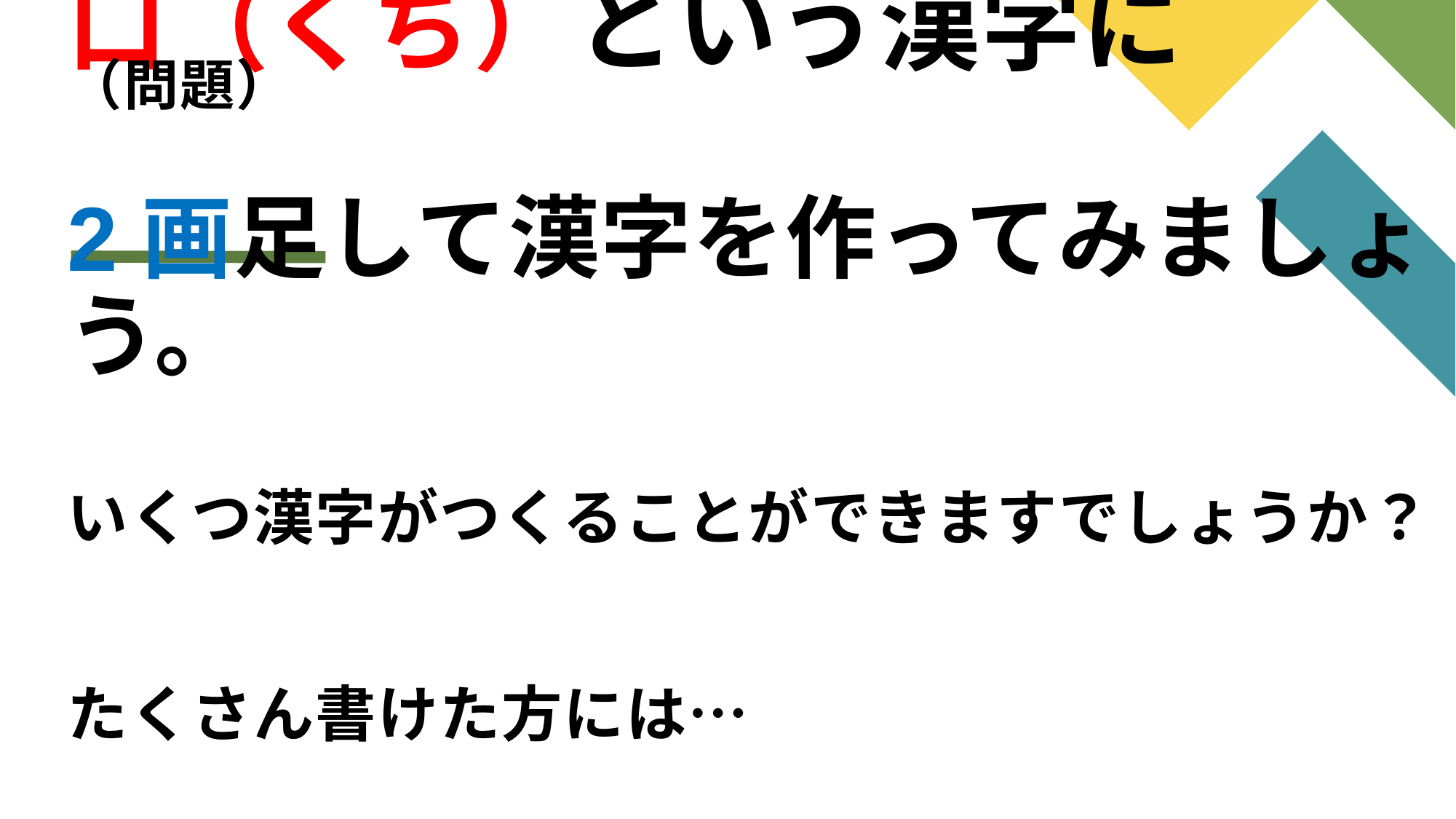

（問題）
# 口（くち）という漢字に 2画足して漢字を作ってみましょう。 いくつ漢字がつくることができますでしょうか？ たくさん書けた方には…